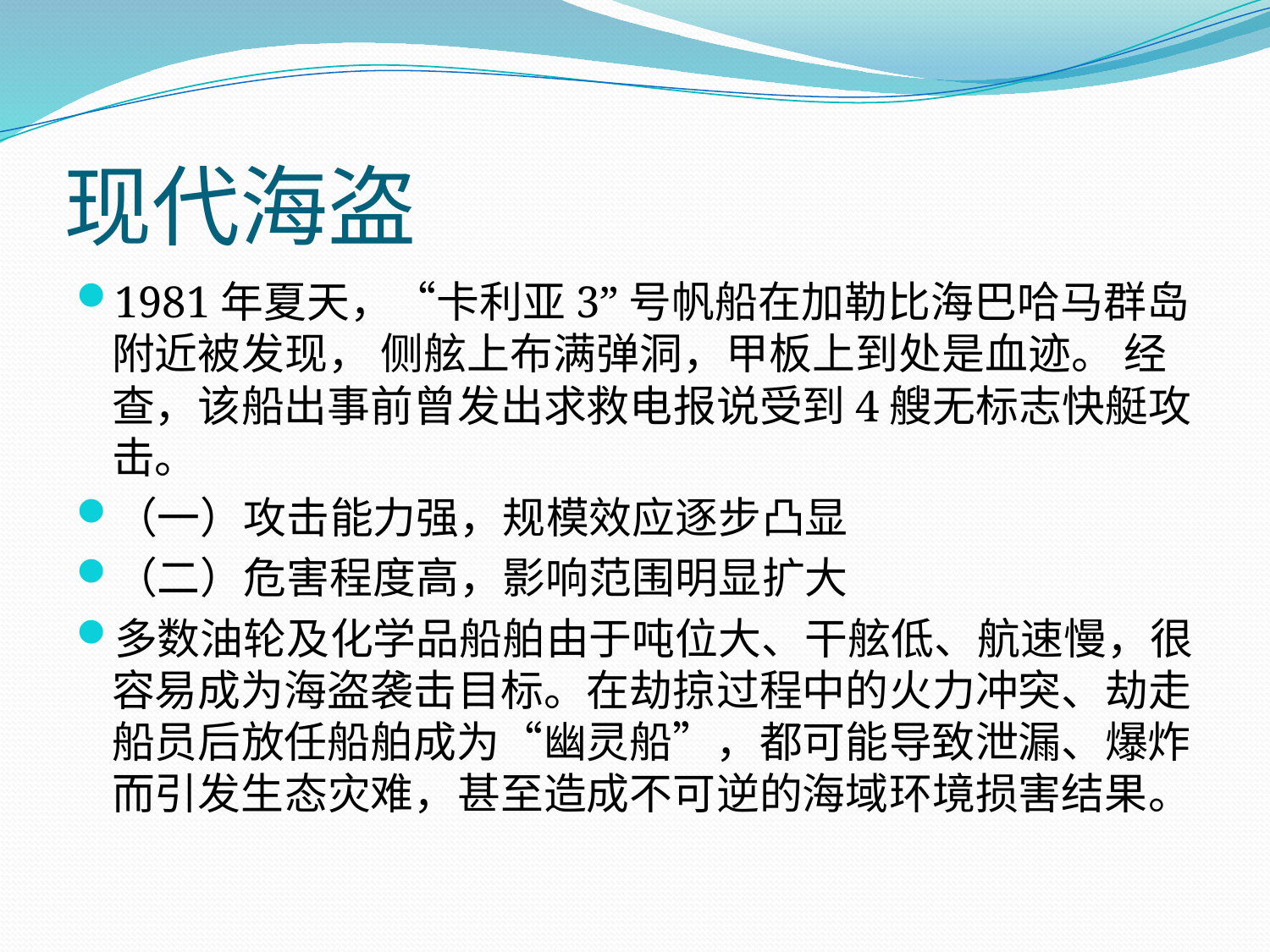

# 现代海盗
1981年夏天，“卡利亚3”号帆船在加勒比海巴哈马群岛附近被发现， 侧舷上布满弹洞，甲板上到处是血迹。 经查，该船出事前曾发出求救电报说受到4艘无标志快艇攻击。
（一）攻击能力强，规模效应逐步凸显
（二）危害程度高，影响范围明显扩大
多数油轮及化学品船舶由于吨位大、干舷低、航速慢，很容易成为海盗袭击目标。在劫掠过程中的火力冲突、劫走船员后放任船舶成为“幽灵船”，都可能导致泄漏、爆炸而引发生态灾难，甚至造成不可逆的海域环境损害结果。